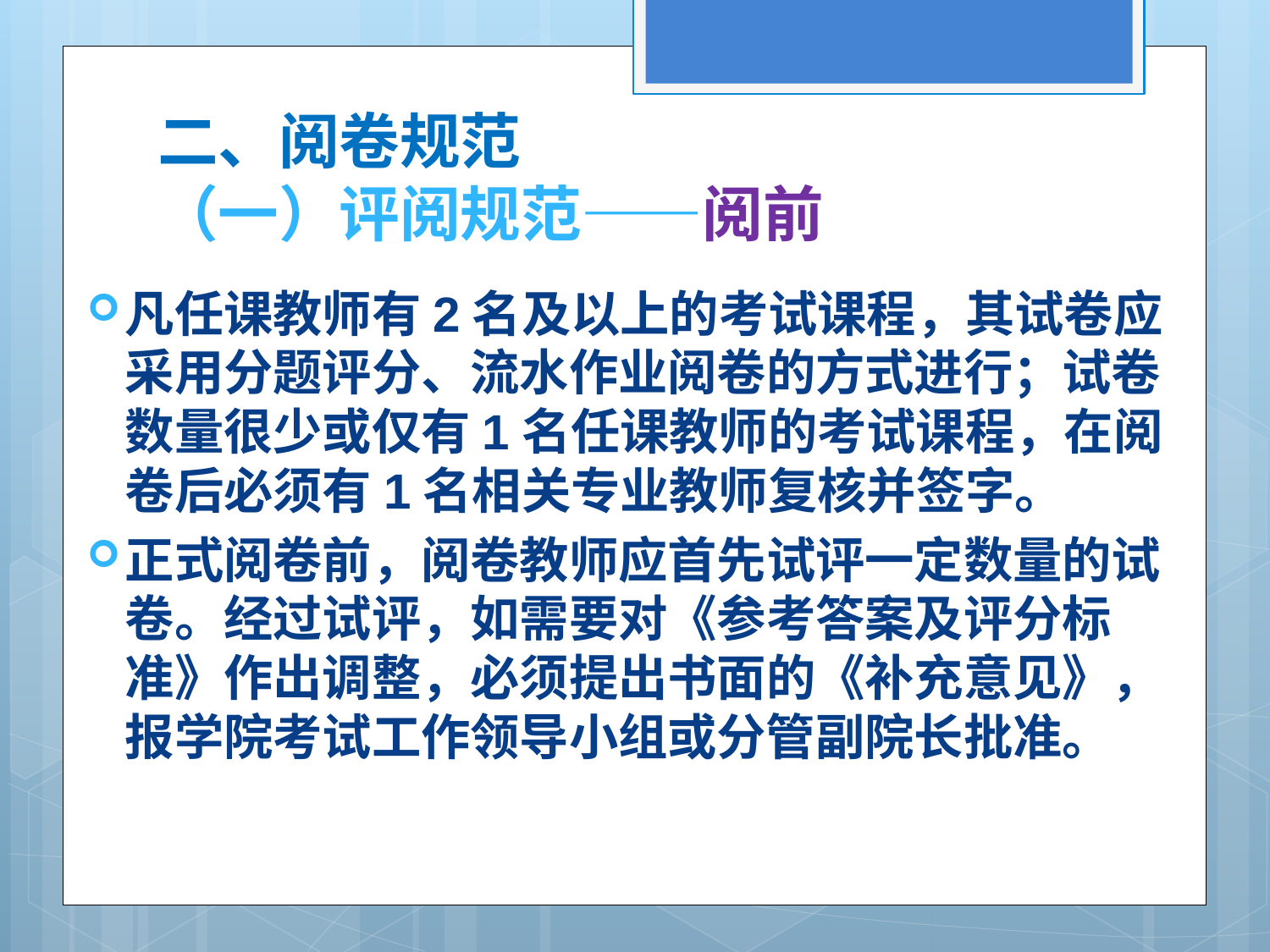

# 二、阅卷规范 （一）评阅规范——阅前
凡任课教师有2名及以上的考试课程，其试卷应采用分题评分、流水作业阅卷的方式进行；试卷数量很少或仅有1名任课教师的考试课程，在阅卷后必须有1名相关专业教师复核并签字。
正式阅卷前，阅卷教师应首先试评一定数量的试卷。经过试评，如需要对《参考答案及评分标准》作出调整，必须提出书面的《补充意见》，报学院考试工作领导小组或分管副院长批准。